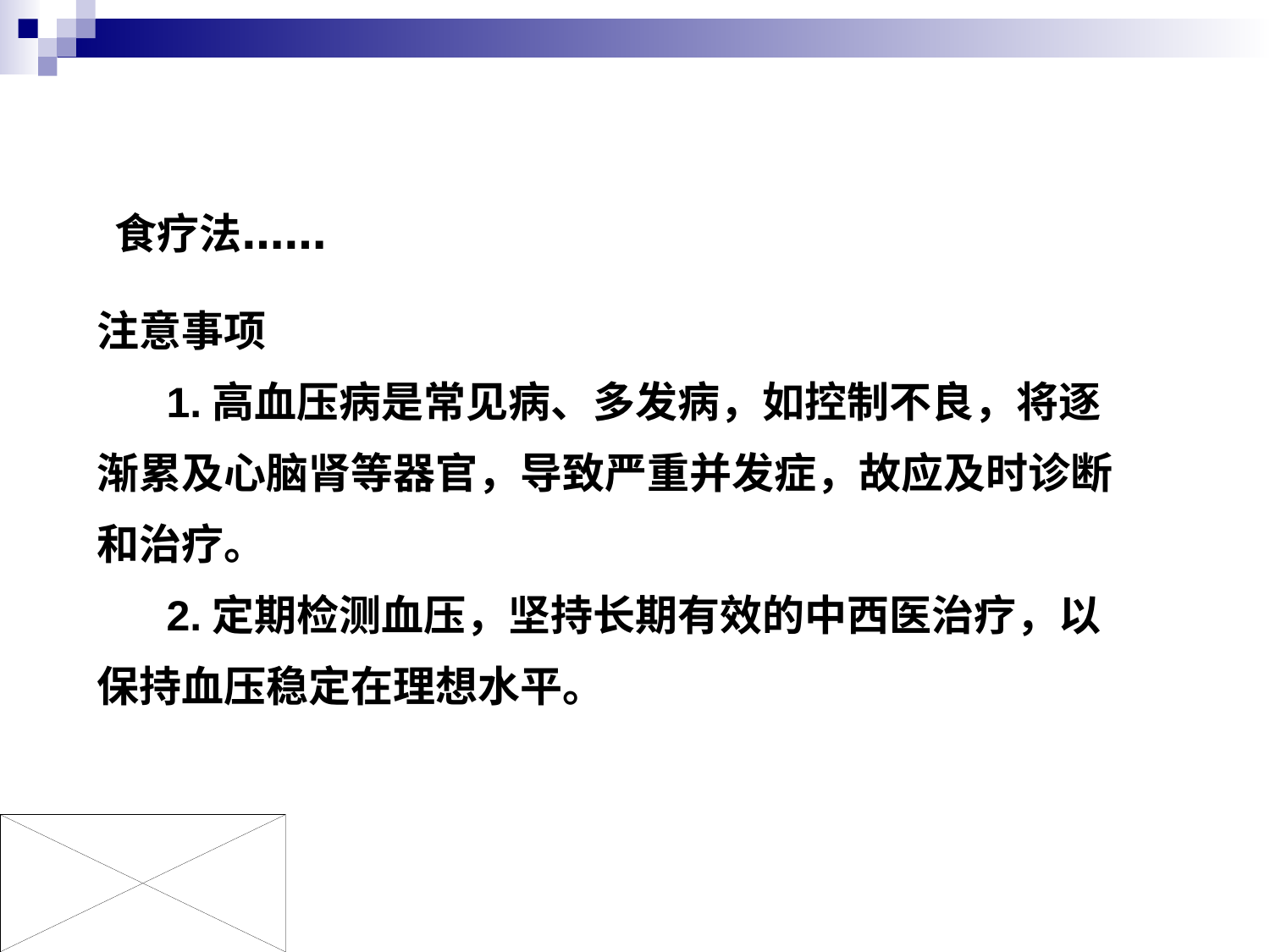

食疗法……
注意事项
    1.高血压病是常见病、多发病，如控制不良，将逐渐累及心脑肾等器官，导致严重并发症，故应及时诊断和治疗。
    2.定期检测血压，坚持长期有效的中西医治疗，以保持血压稳定在理想水平。